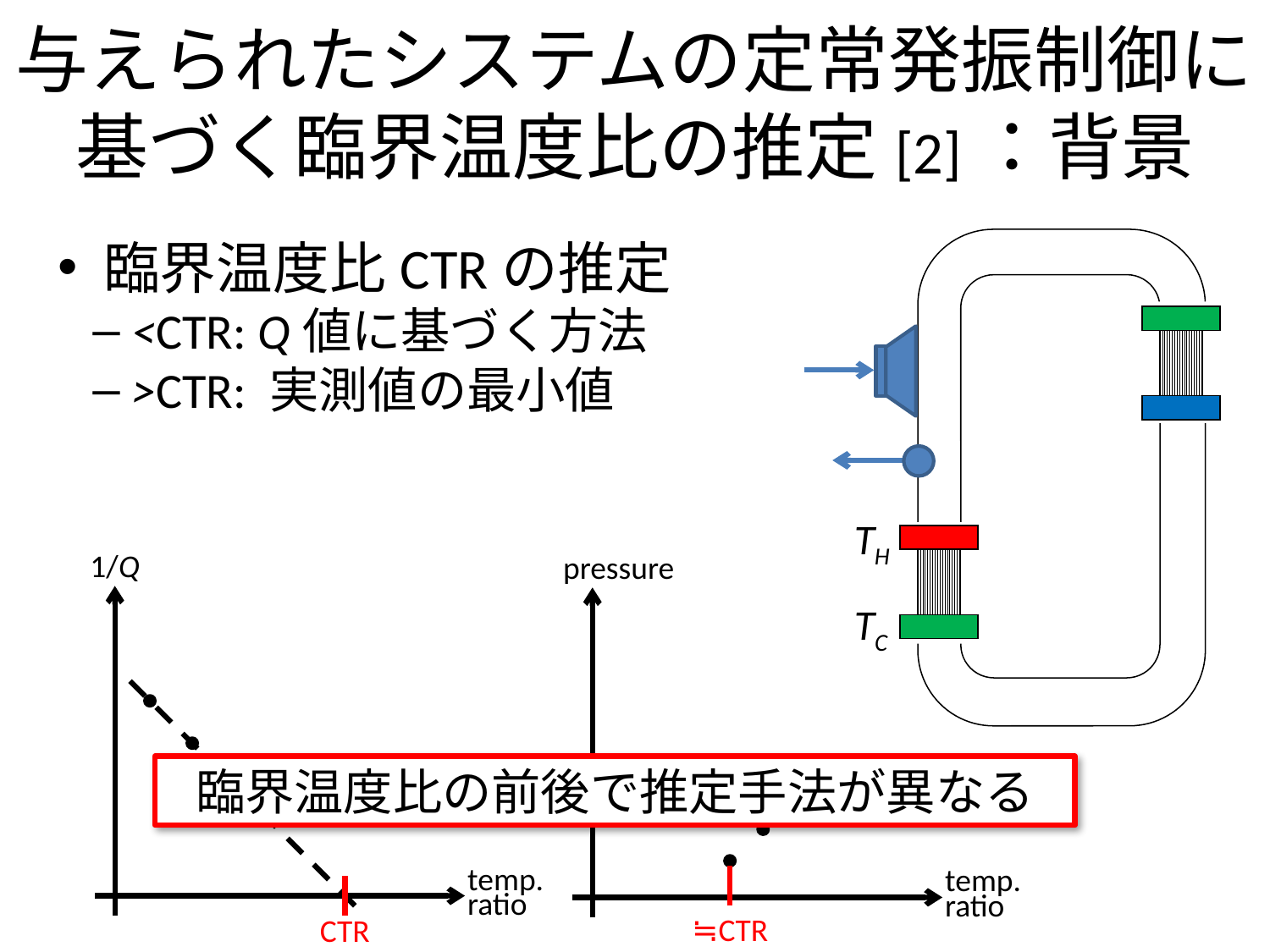

与えられたシステムの定常発振制御に基づく臨界温度比の推定[2]：背景
 臨界温度比CTRの推定
 <CTR: Q値に基づく方法
 >CTR: 実測値の最小値

TH

1/Q
pressure
TC

臨界温度比の前後で推定手法が異なる

temp.
ratio
temp.
ratio
≒CTR
CTR